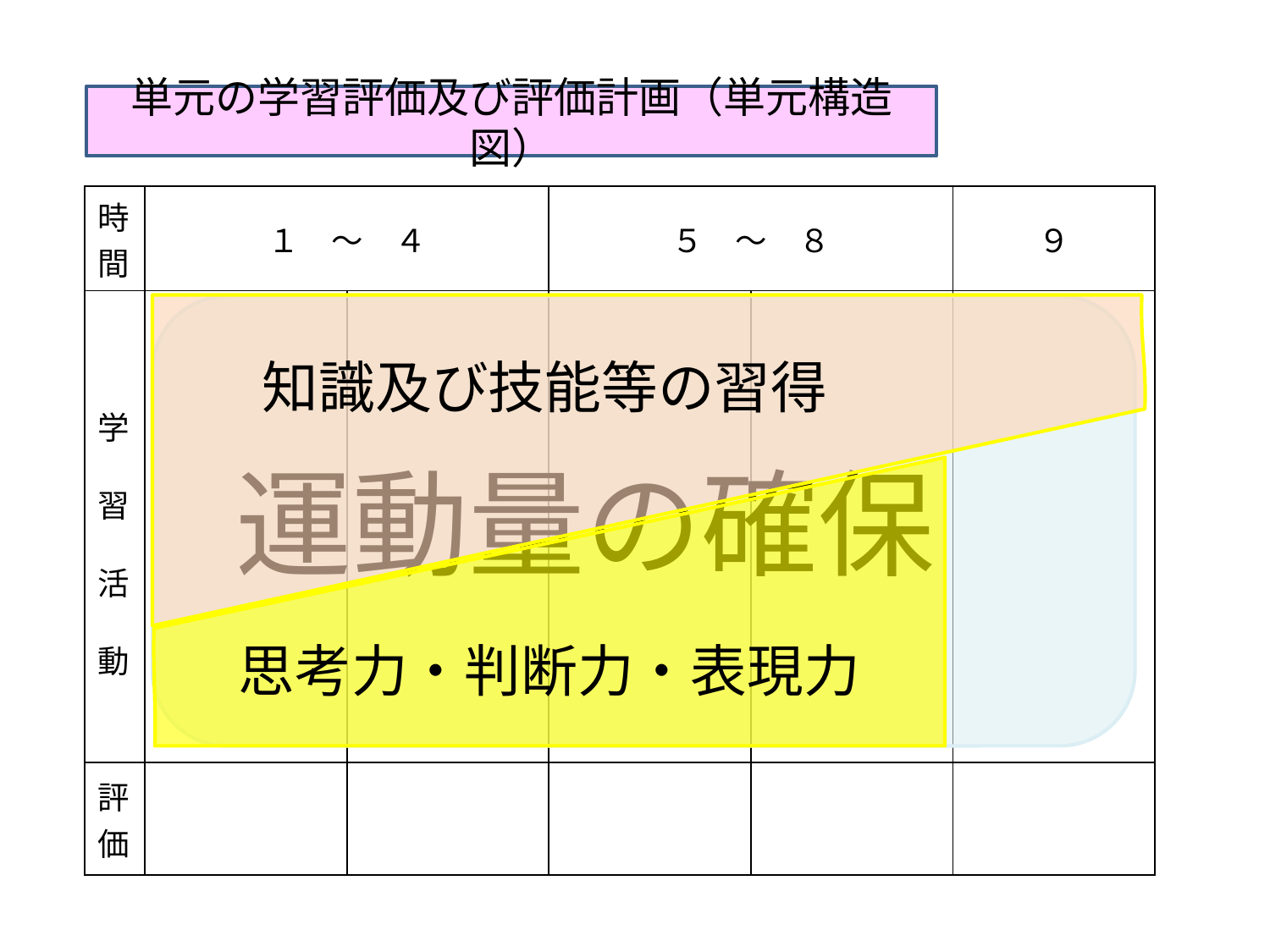

単元の学習評価及び評価計画（単元構造図）
| 時間 | １　～　４ |  | ５　～　８ |  | ９ |
| --- | --- | --- | --- | --- | --- |
| 学 習 活 動 |  |  |  |  |  |
| 評価 |  |  |  |  |  |

知識及び技能等の習得
運動量の確保

思考力・判断力・表現力